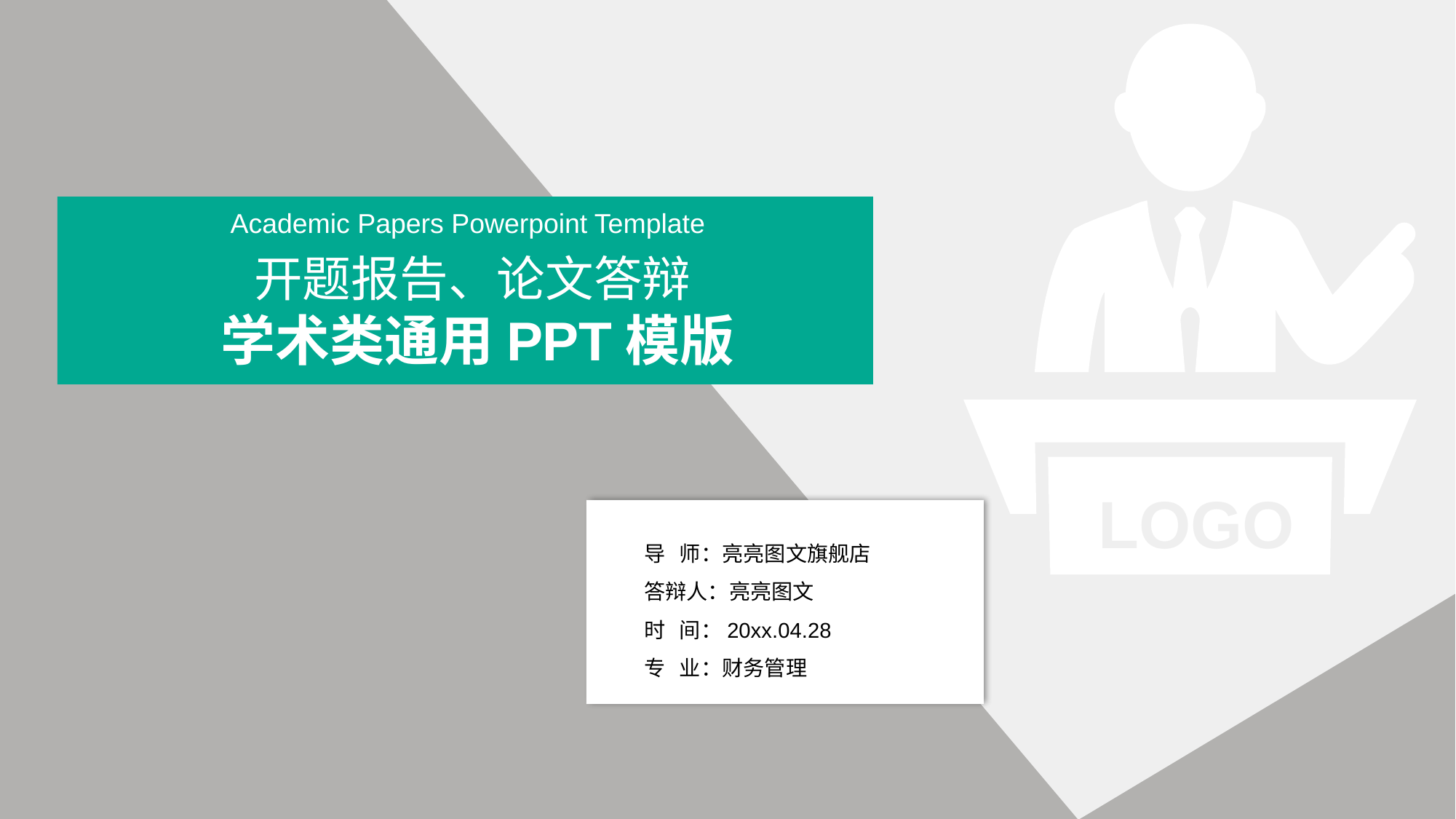

Academic Papers Powerpoint Template
  开题报告、论文答辩
学术类通用PPT模版
LOGO
导   师：亮亮图文旗舰店
答辩人：亮亮图文
时   间：20xx.04.28
专   业：财务管理